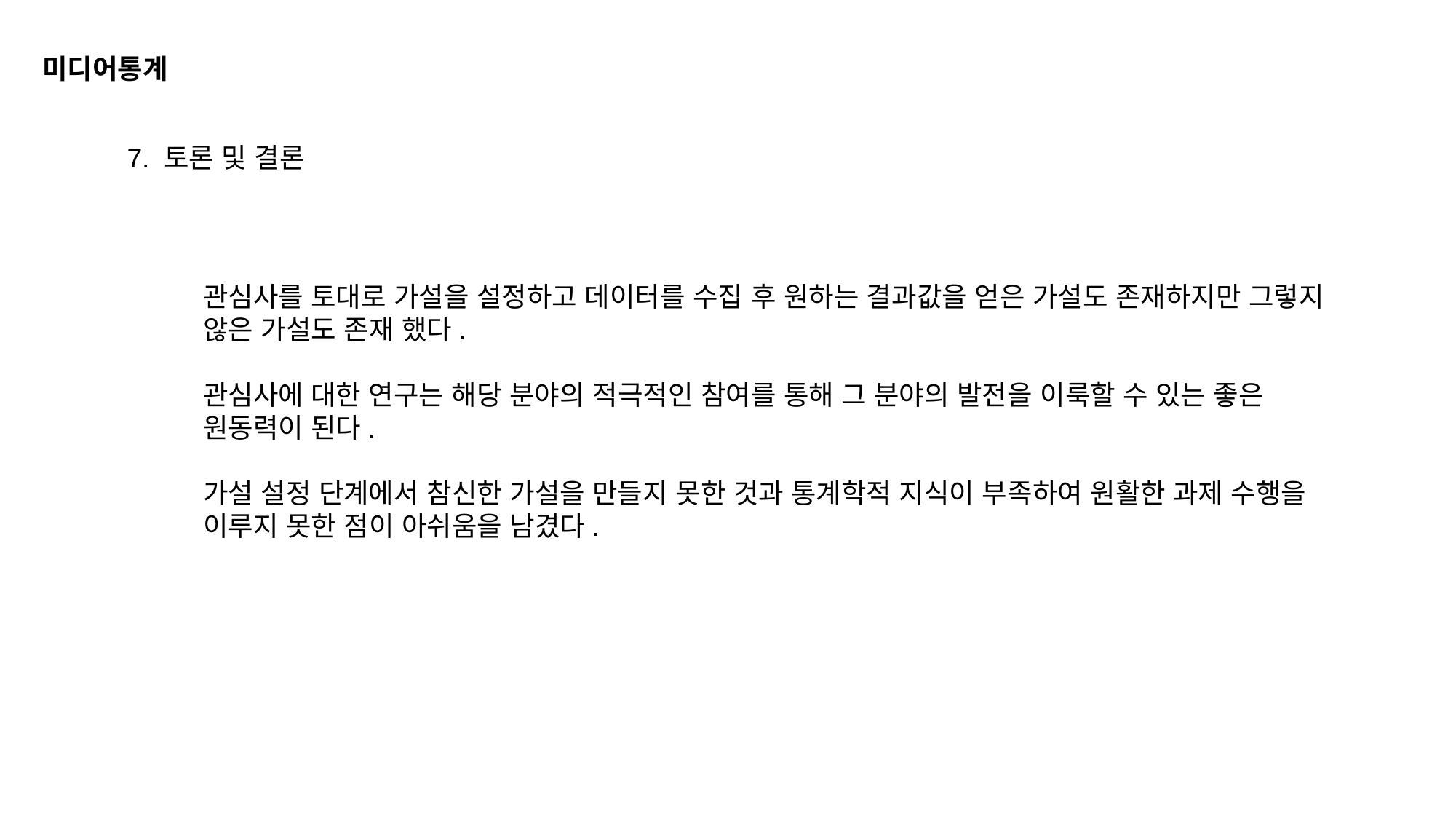

미디어통계
7. 토론 및 결론
관심사를 토대로 가설을 설정하고 데이터를 수집 후 원하는 결과값을 얻은 가설도 존재하지만 그렇지 않은 가설도 존재 했다.

관심사에 대한 연구는 해당 분야의 적극적인 참여를 통해 그 분야의 발전을 이룩할 수 있는 좋은 원동력이 된다.

가설 설정 단계에서 참신한 가설을 만들지 못한 것과 통계학적 지식이 부족하여 원활한 과제 수행을 이루지 못한 점이 아쉬움을 남겼다.